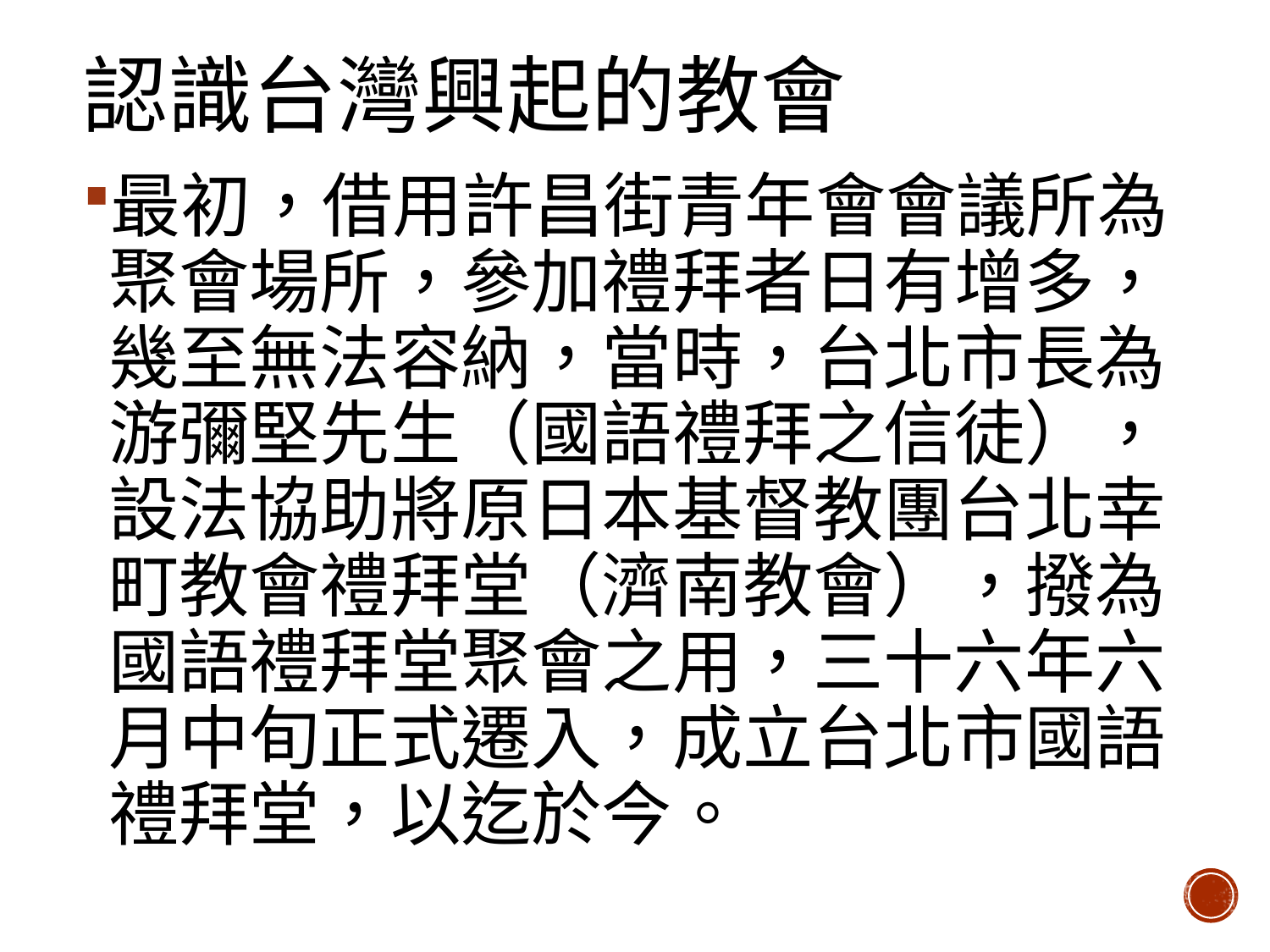

# 認識台灣興起的教會
最初，借用許昌街青年會會議所為聚會場所，參加禮拜者日有增多，幾至無法容納，當時，台北市長為游彌堅先生（國語禮拜之信徒），設法協助將原日本基督教團台北幸町教會禮拜堂（濟南教會），撥為國語禮拜堂聚會之用，三十六年六月中旬正式遷入，成立台北市國語禮拜堂，以迄於今。